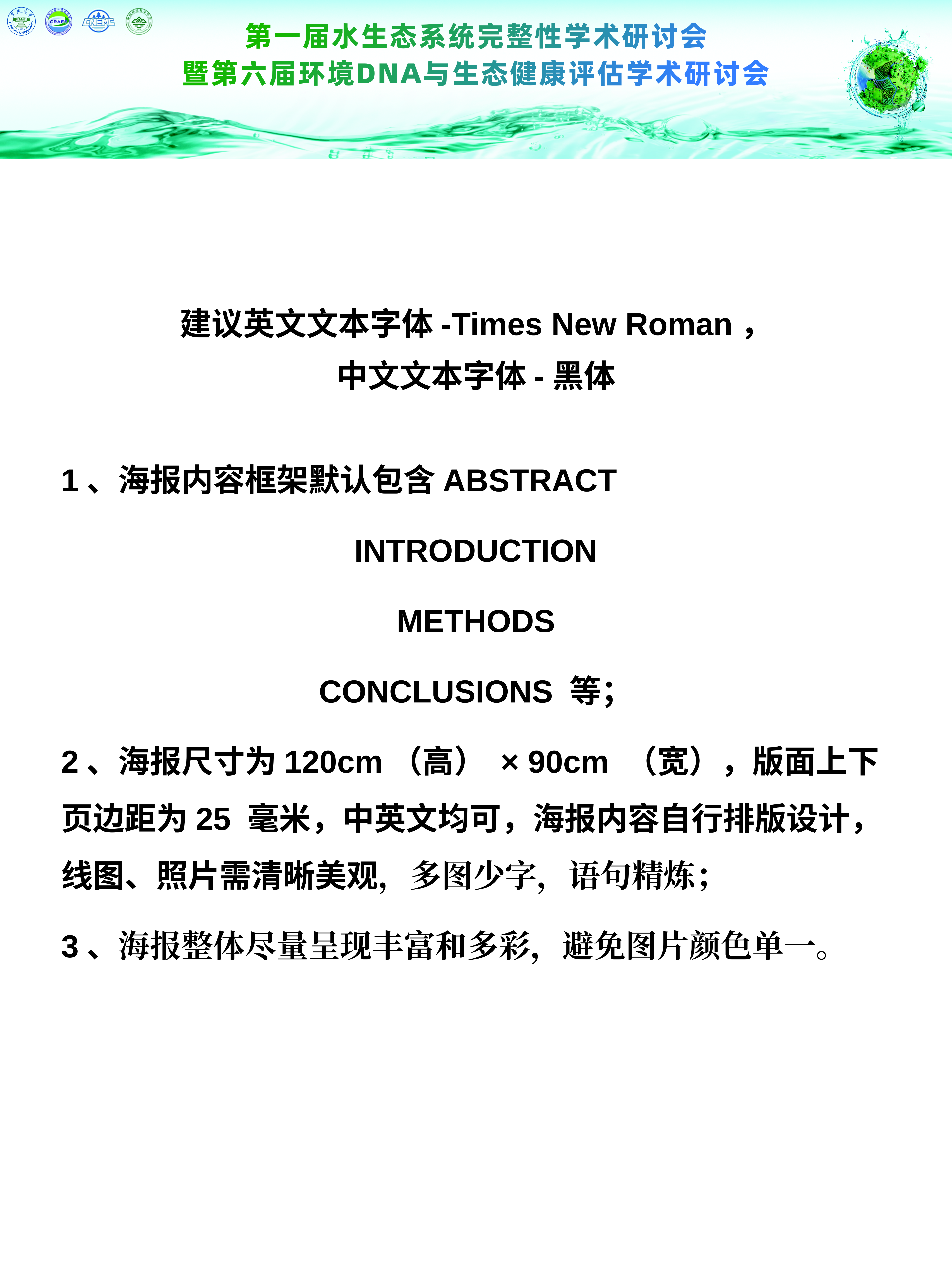

建议英文文本字体-Times New Roman，
中文文本字体-黑体

1、海报内容框架默认包含ABSTRACT
INTRODUCTION
METHODS
CONCLUSIONS 等；
2、海报尺寸为120cm（高） × 90cm （宽），版面上下页边距为25 毫米，中英文均可，海报内容自行排版设计，线图、照片需清晰美观，多图少字，语句精炼；
3、海报整体尽量呈现丰富和多彩，避免图片颜色单一。